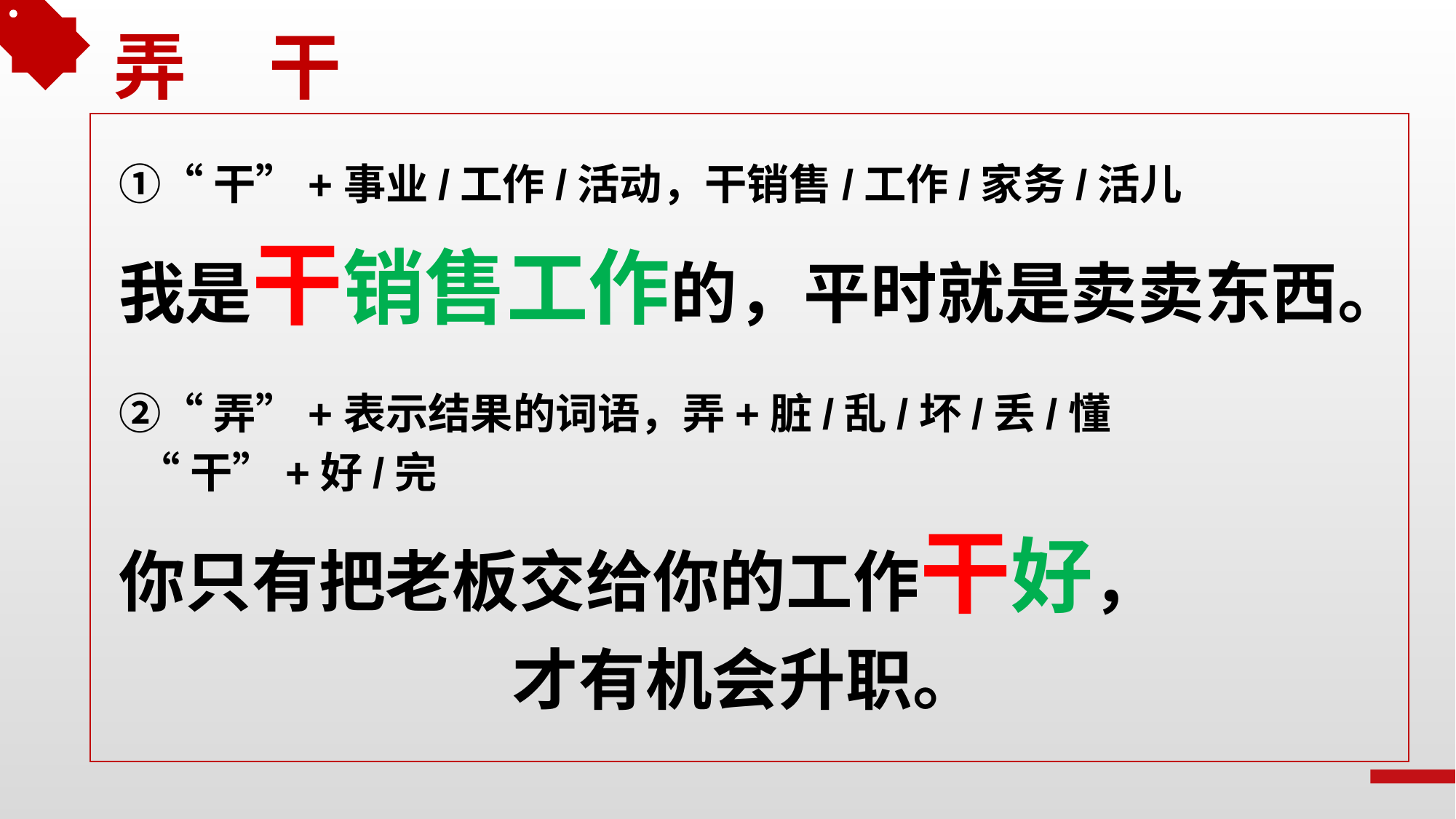

弄     干

①“干”+事业/工作/活动，干销售/工作/家务/活儿
我是干销售工作的，平时就是卖卖东西。

②“弄”+表示结果的词语，弄+脏/乱/坏/丢/懂
  “干”+好/完
你只有把老板交给你的工作干好，
                         才有机会升职。